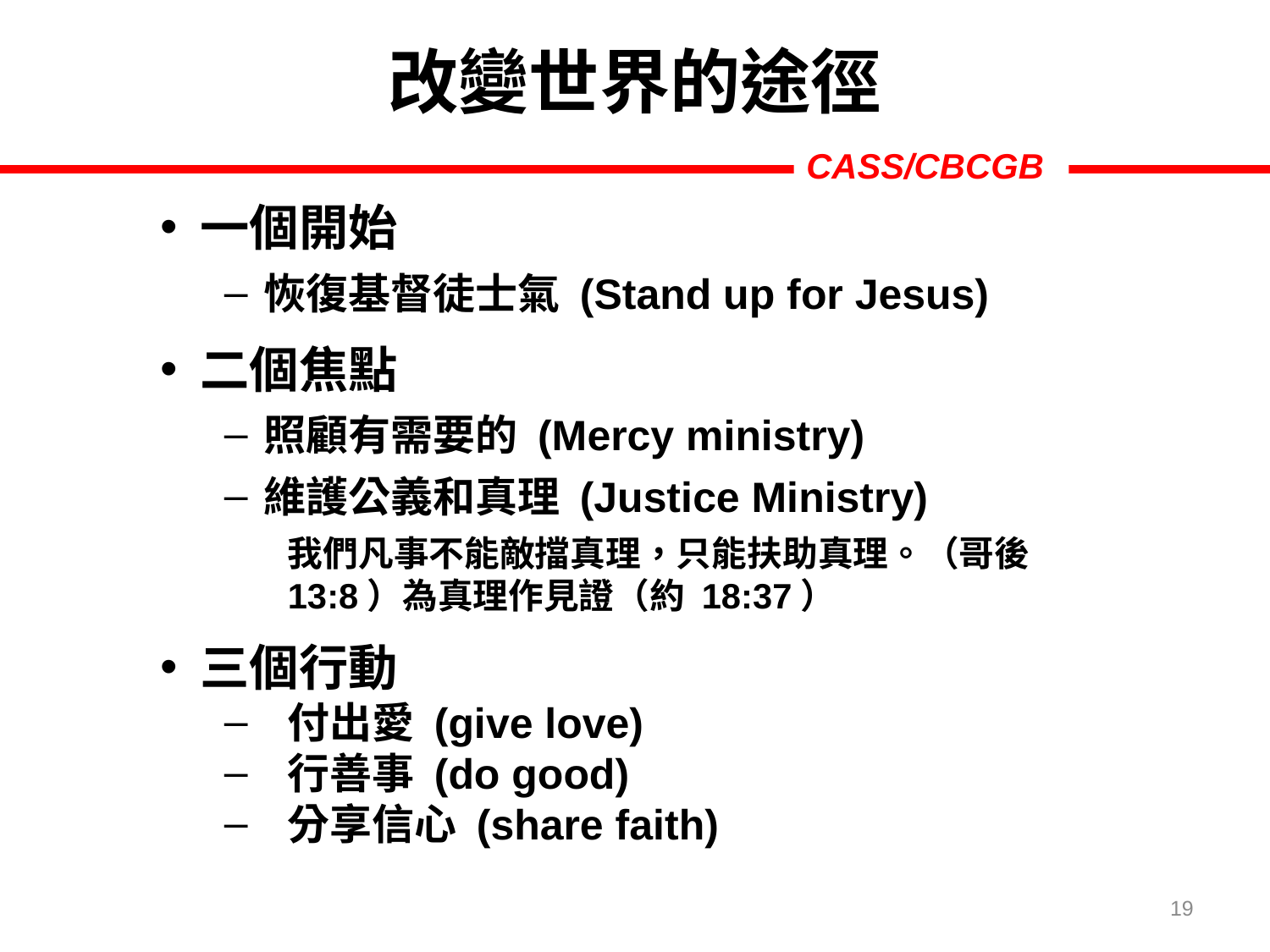

# 改變世界的途徑
一個開始
恢復基督徒士氣 (Stand up for Jesus)
二個焦點
照顧有需要的 (Mercy ministry)
維護公義和真理 (Justice Ministry)
我們凡事不能敵擋真理，只能扶助真理。（哥後13:8）為真理作見證（約 18:37）
三個行動
付出愛 (give love)
行善事 (do good)
分享信心 (share faith)
19